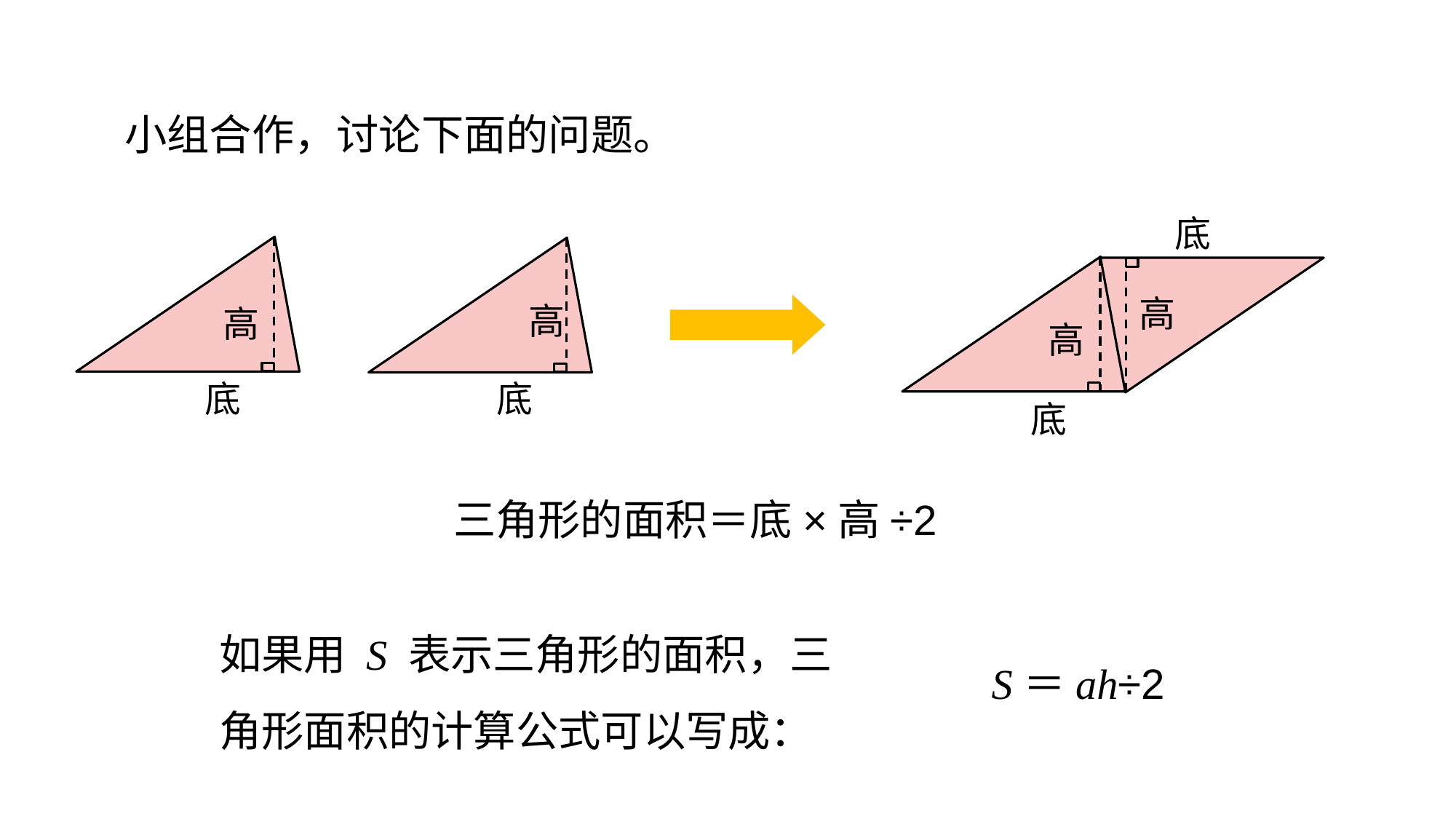

小组合作，讨论下面的问题。

高

底

高

底

高

底

高

底

三角形的面积＝底×高÷2
如果用 S 表示三角形的面积，三角形面积的计算公式可以写成：
S＝ah÷2